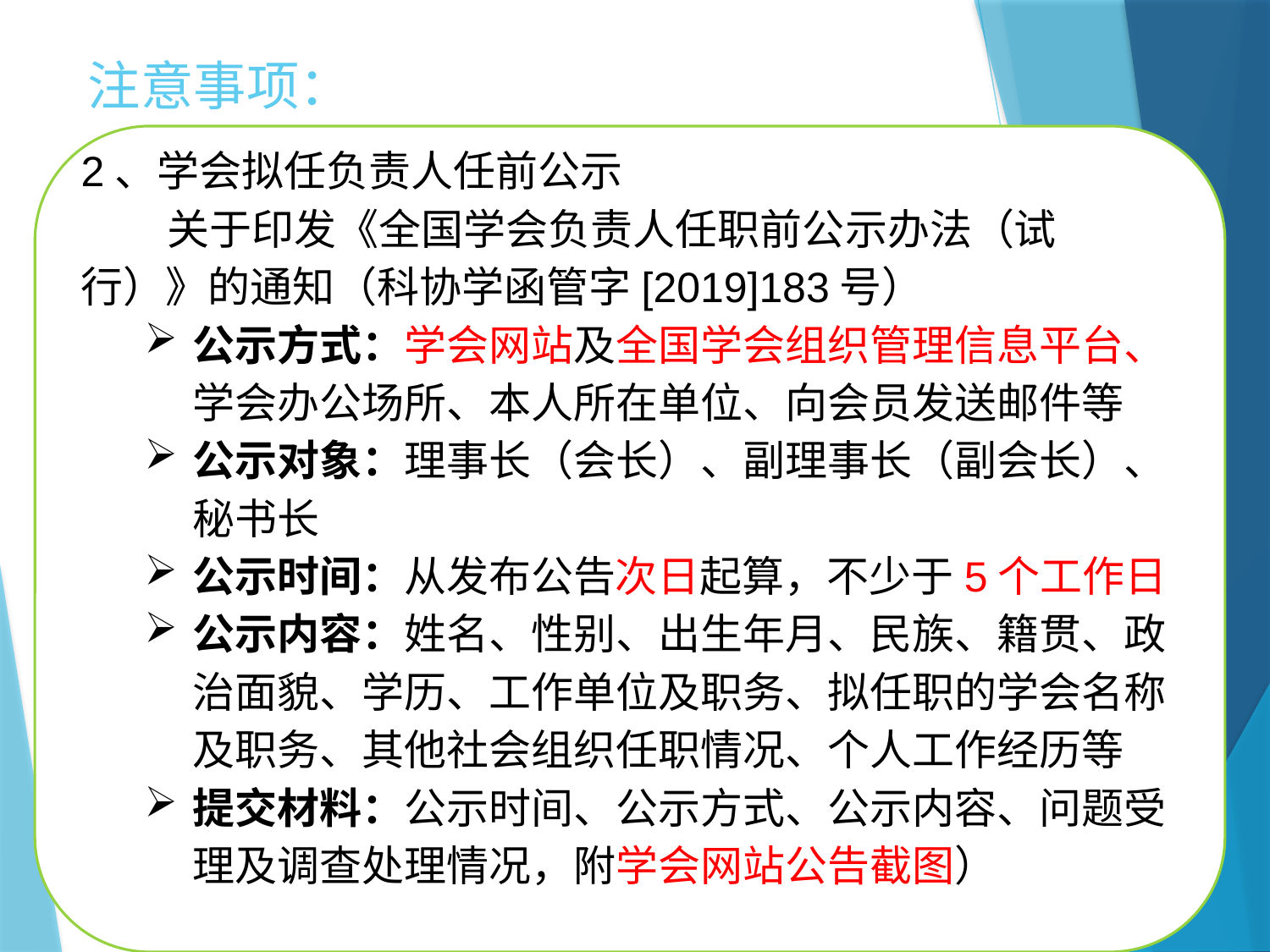

# 注意事项：
2、学会拟任负责人任前公示
        关于印发《全国学会负责人任职前公示办法（试行）》的通知（科协学函管字[2019]183号）
公示方式：学会网站及全国学会组织管理信息平台、学会办公场所、本人所在单位、向会员发送邮件等
公示对象：理事长（会长）、副理事长（副会长）、秘书长
公示时间：从发布公告次日起算，不少于5个工作日
公示内容：姓名、性别、出生年月、民族、籍贯、政治面貌、学历、工作单位及职务、拟任职的学会名称及职务、其他社会组织任职情况、个人工作经历等
提交材料：公示时间、公示方式、公示内容、问题受理及调查处理情况，附学会网站公告截图）